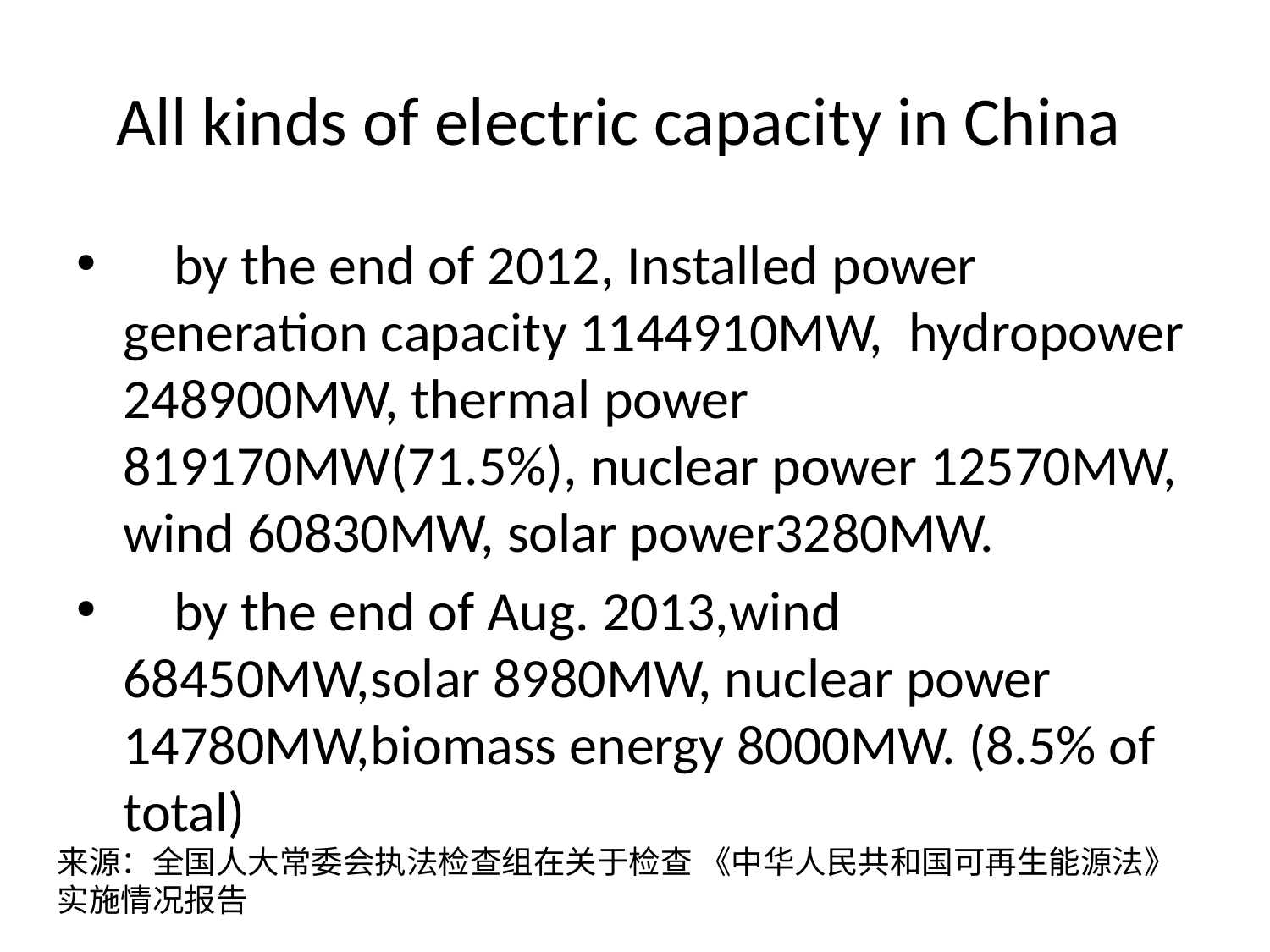

# All kinds of electric capacity in China
    by the end of 2012, Installed power generation capacity 1144910MW,  hydropower 248900MW, thermal power 819170MW(71.5%), nuclear power 12570MW, wind 60830MW, solar power3280MW.
    by the end of Aug. 2013,wind 68450MW,solar 8980MW, nuclear power 14780MW,biomass energy 8000MW. (8.5% of total)

来源：全国人大常委会执法检查组在关于检查 《中华人民共和国可再生能源法》实施情况报告